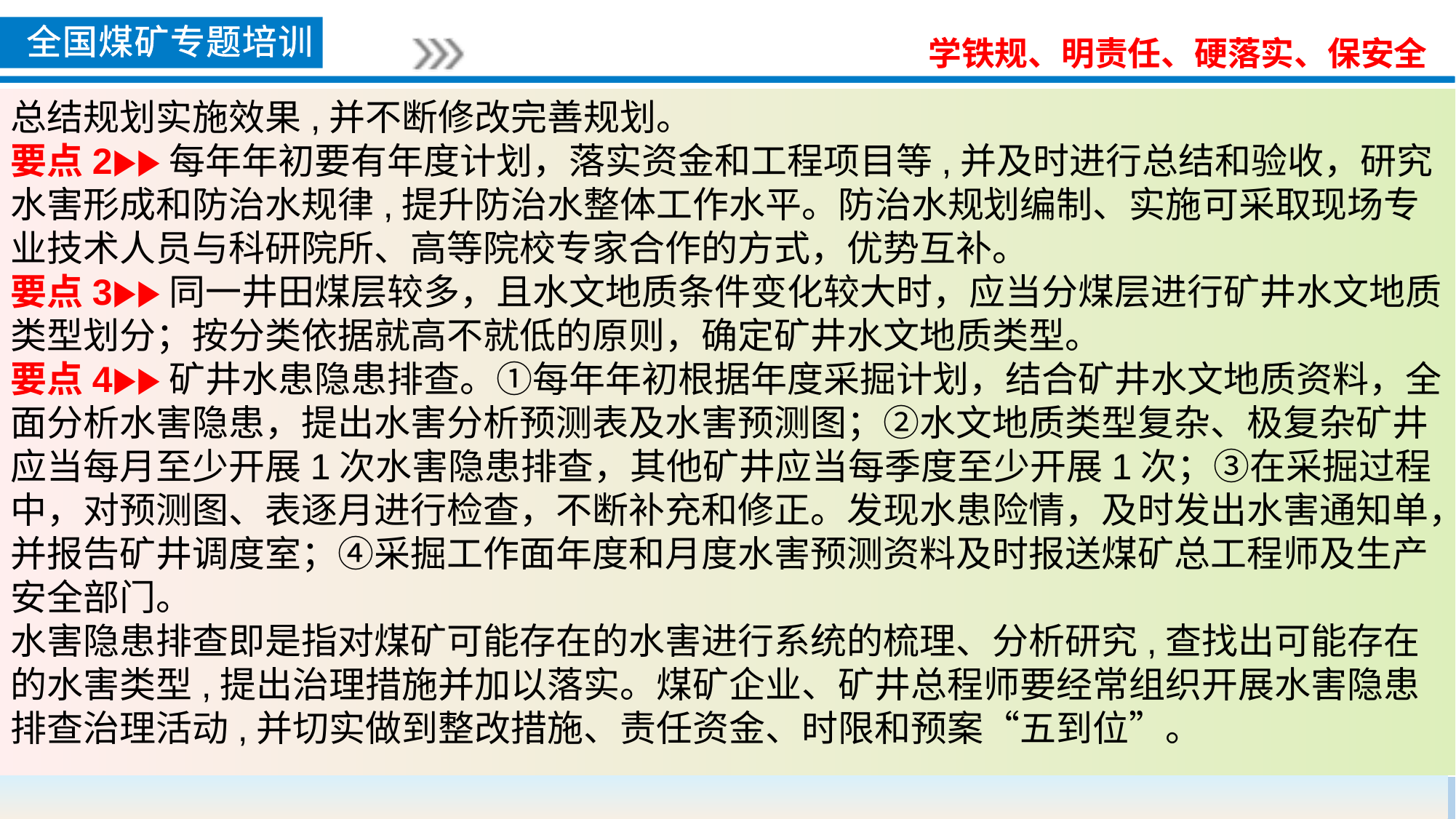

总结规划实施效果,并不断修改完善规划。
要点2▶▶每年年初要有年度计划，落实资金和工程项目等,并及时进行总结和验收，研究水害形成和防治水规律,提升防治水整体工作水平。防治水规划编制、实施可采取现场专业技术人员与科研院所、高等院校专家合作的方式，优势互补。
要点3▶▶同一井田煤层较多，且水文地质条件变化较大时，应当分煤层进行矿井水文地质类型划分；按分类依据就高不就低的原则，确定矿井水文地质类型。
要点4▶▶矿井水患隐患排查。①每年年初根据年度采掘计划，结合矿井水文地质资料，全面分析水害隐患，提出水害分析预测表及水害预测图；②水文地质类型复杂、极复杂矿井应当每月至少开展1次水害隐患排查，其他矿井应当每季度至少开展1次；③在采掘过程中，对预测图、表逐月进行检查，不断补充和修正。发现水患险情，及时发出水害通知单，并报告矿井调度室；④采掘工作面年度和月度水害预测资料及时报送煤矿总工程师及生产安全部门。
水害隐患排查即是指对煤矿可能存在的水害进行系统的梳理、分析研究,查找出可能存在的水害类型,提出治理措施并加以落实。煤矿企业、矿井总程师要经常组织开展水害隐患排查治理活动,并切实做到整改措施、责任资金、时限和预案“五到位”。